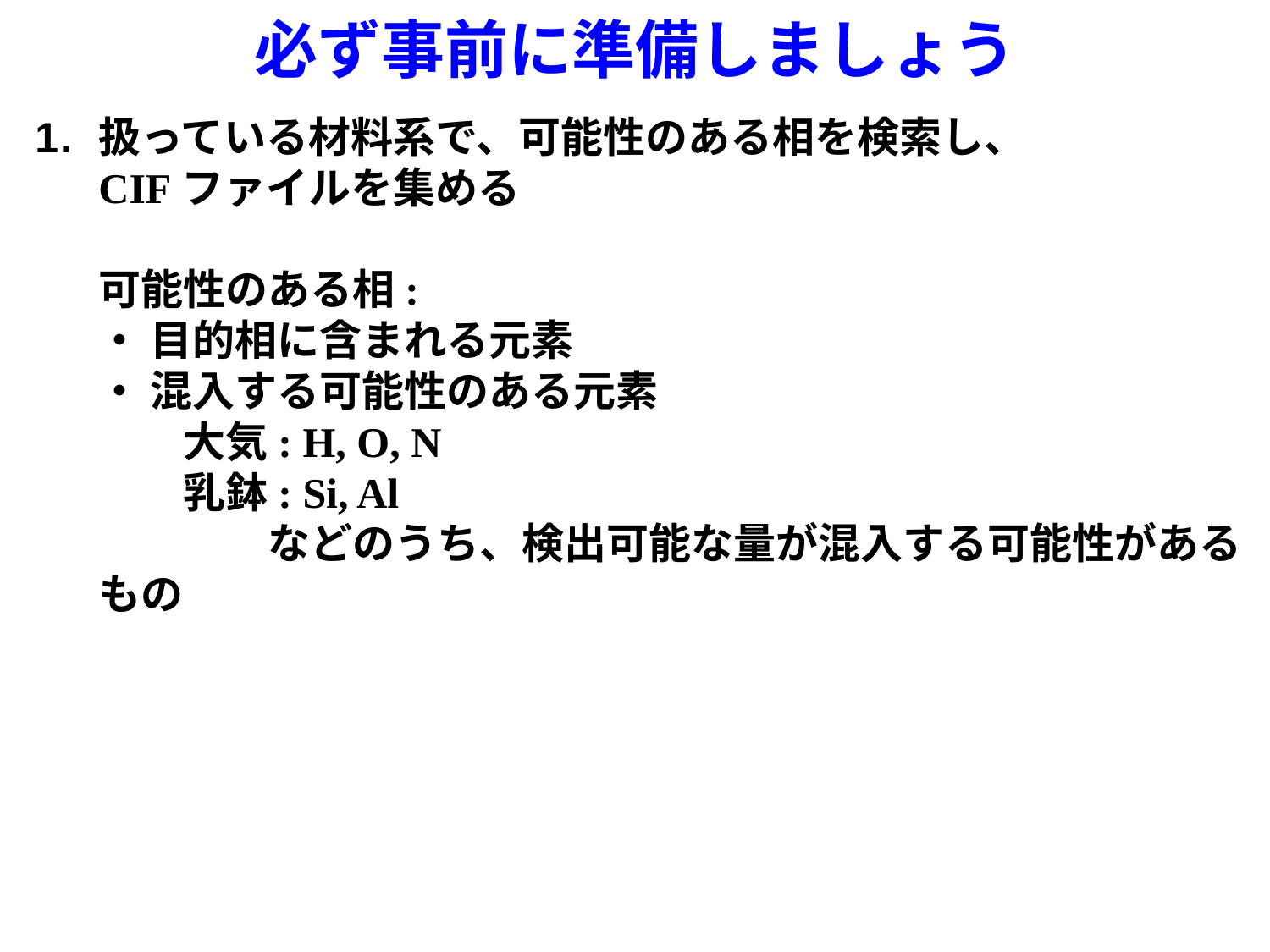

必ず事前に準備しましょう
扱っている材料系で、可能性のある相を検索し、
CIFファイルを集める
可能性のある相:
・ 目的相に含まれる元素
・ 混入する可能性のある元素
　　大気: H, O, N
　　乳鉢: Si, Al
　　　　などのうち、検出可能な量が混入する可能性があるもの